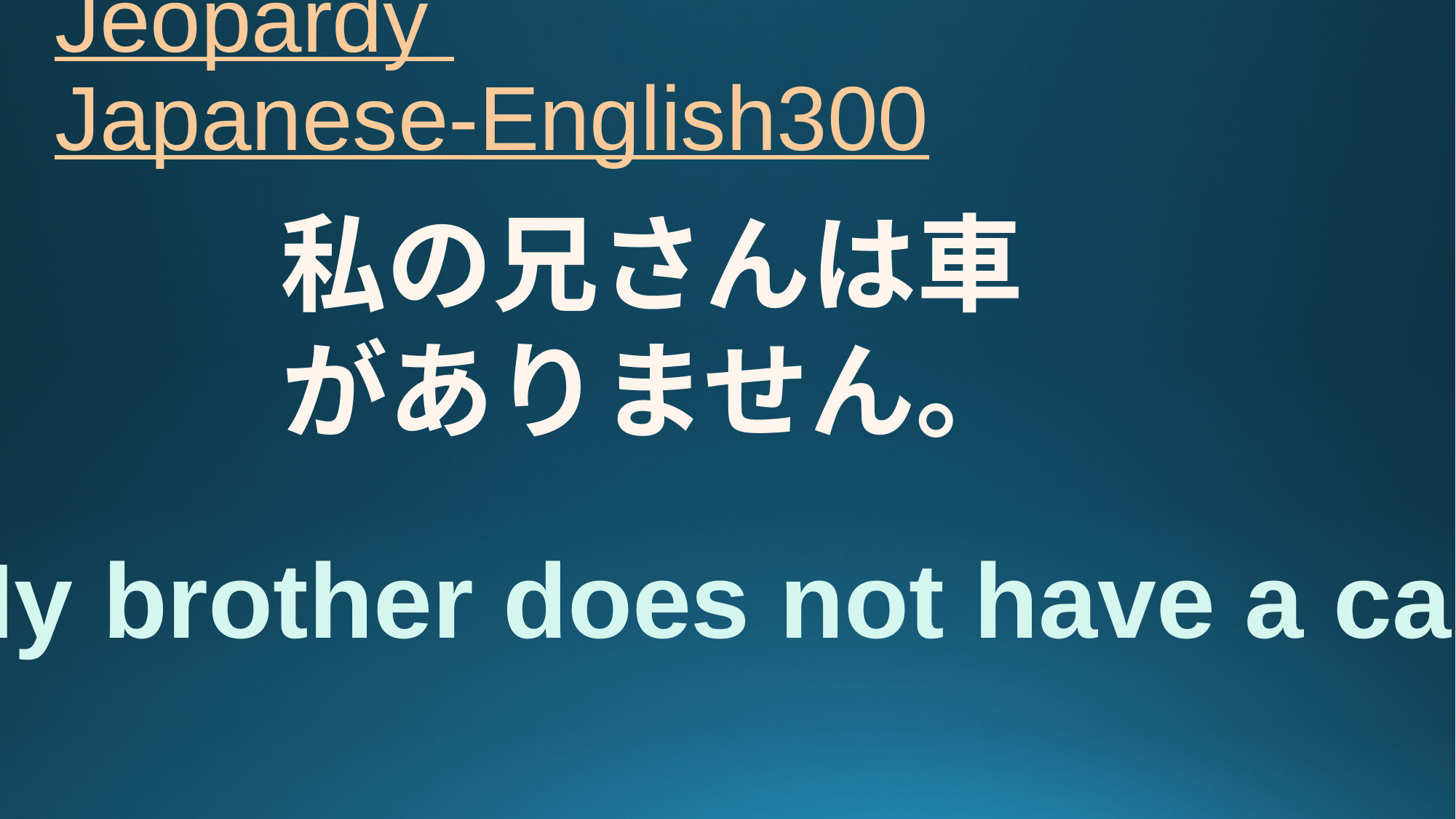

# Jeopardy Japanese-English300
私の兄さんは車がありません。
My brother does not have a car.